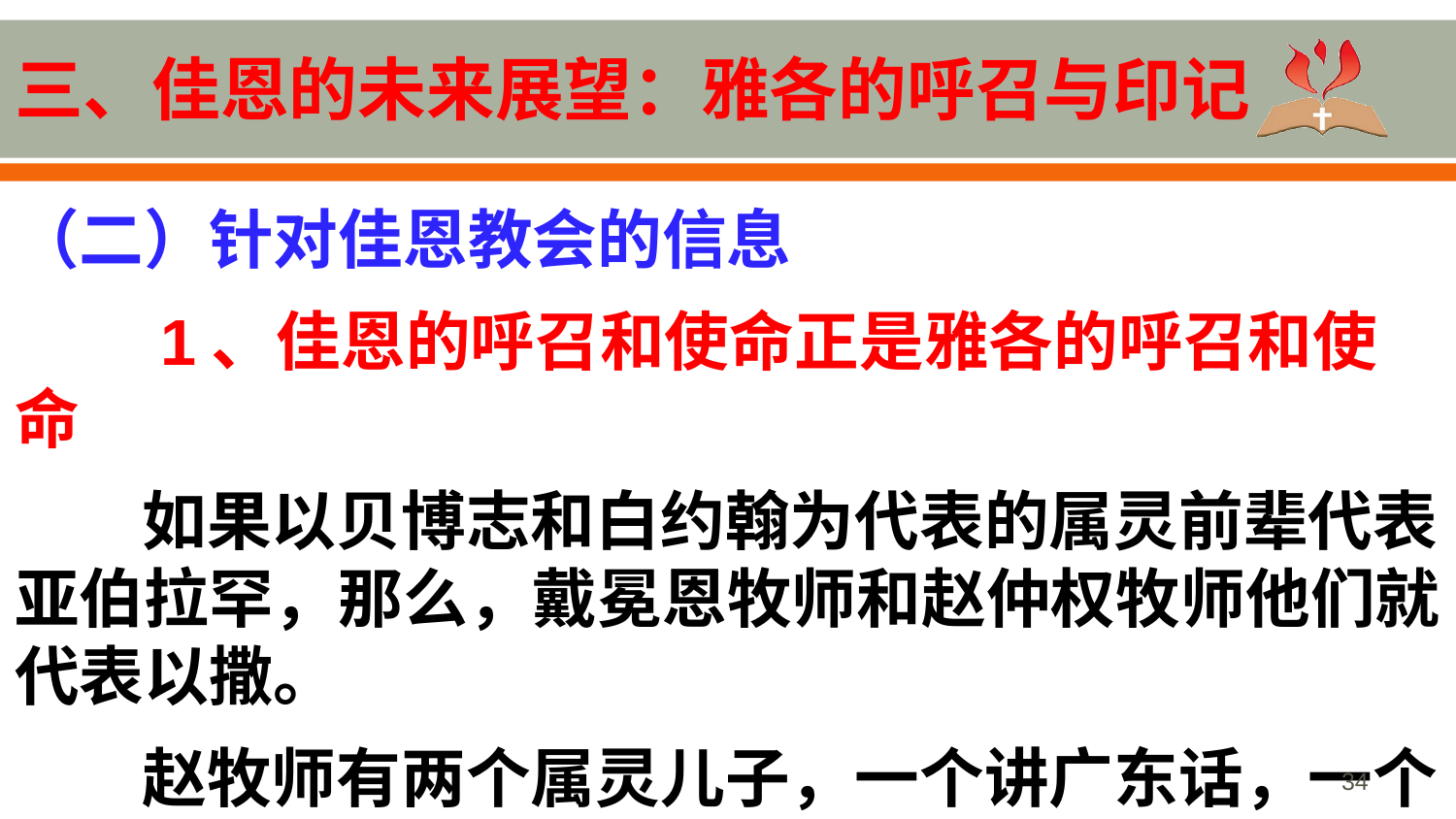

# 三、佳恩的未来展望：雅各的呼召与印记
（二）针对佳恩教会的信息
	1、佳恩的呼召和使命正是雅各的呼召和使命
如果以贝博志和白约翰为代表的属灵前辈代表亚伯拉罕，那么，戴冕恩牧师和赵仲权牧师他们就代表以撒。
赵牧师有两个属灵儿子，一个讲广东话，一个讲国语，就是佳恩。

34